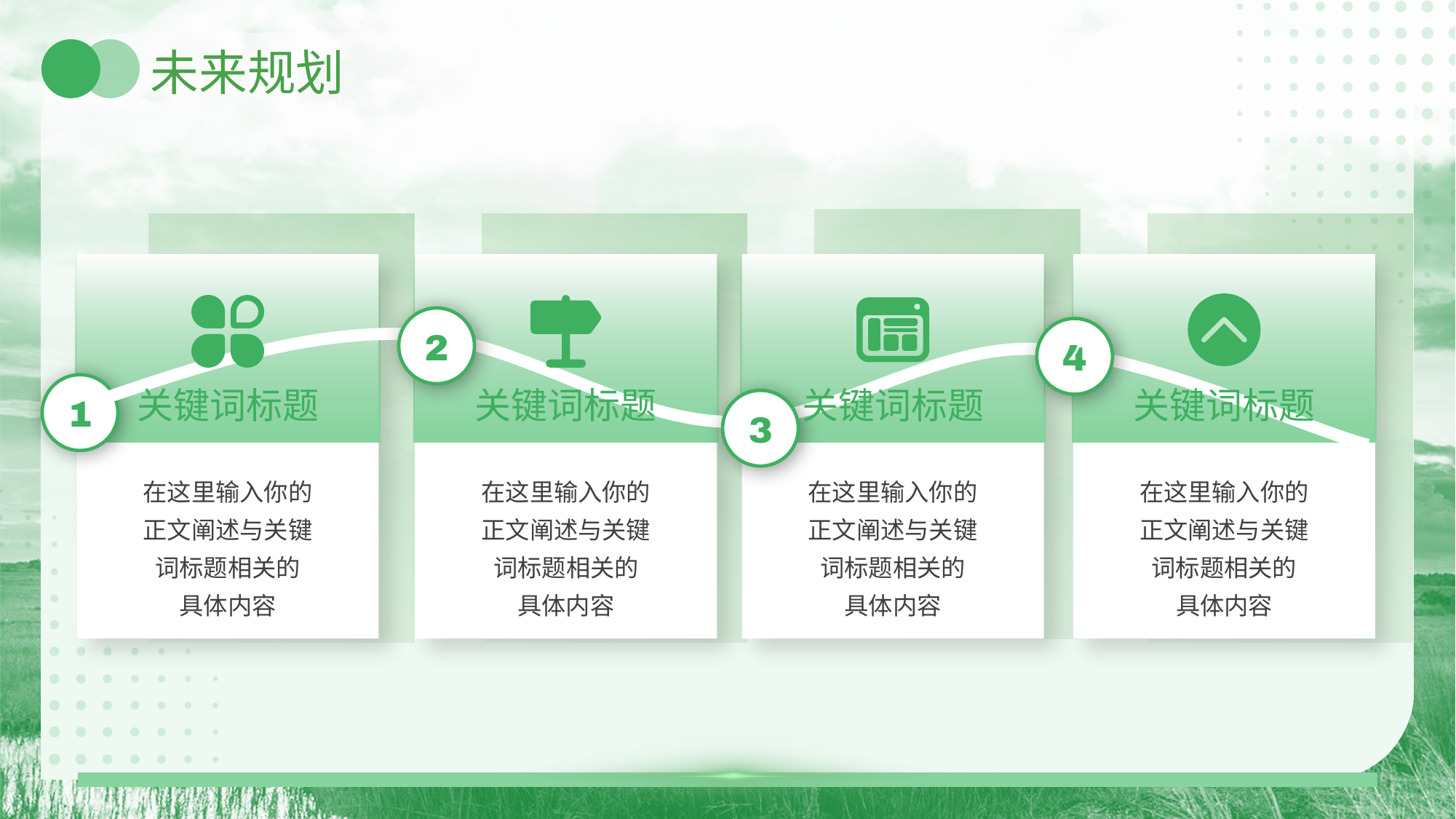

# 未来规划

都

都

都

2
4

1
关键词标题
关键词标题
关键词标题
关键词标题
3
在这里输入你的正文阐述与关键词标题相关的
具体内容
在这里输入你的正文阐述与关键词标题相关的
具体内容
在这里输入你的正文阐述与关键词标题相关的
具体内容
在这里输入你的正文阐述与关键词标题相关的
具体内容